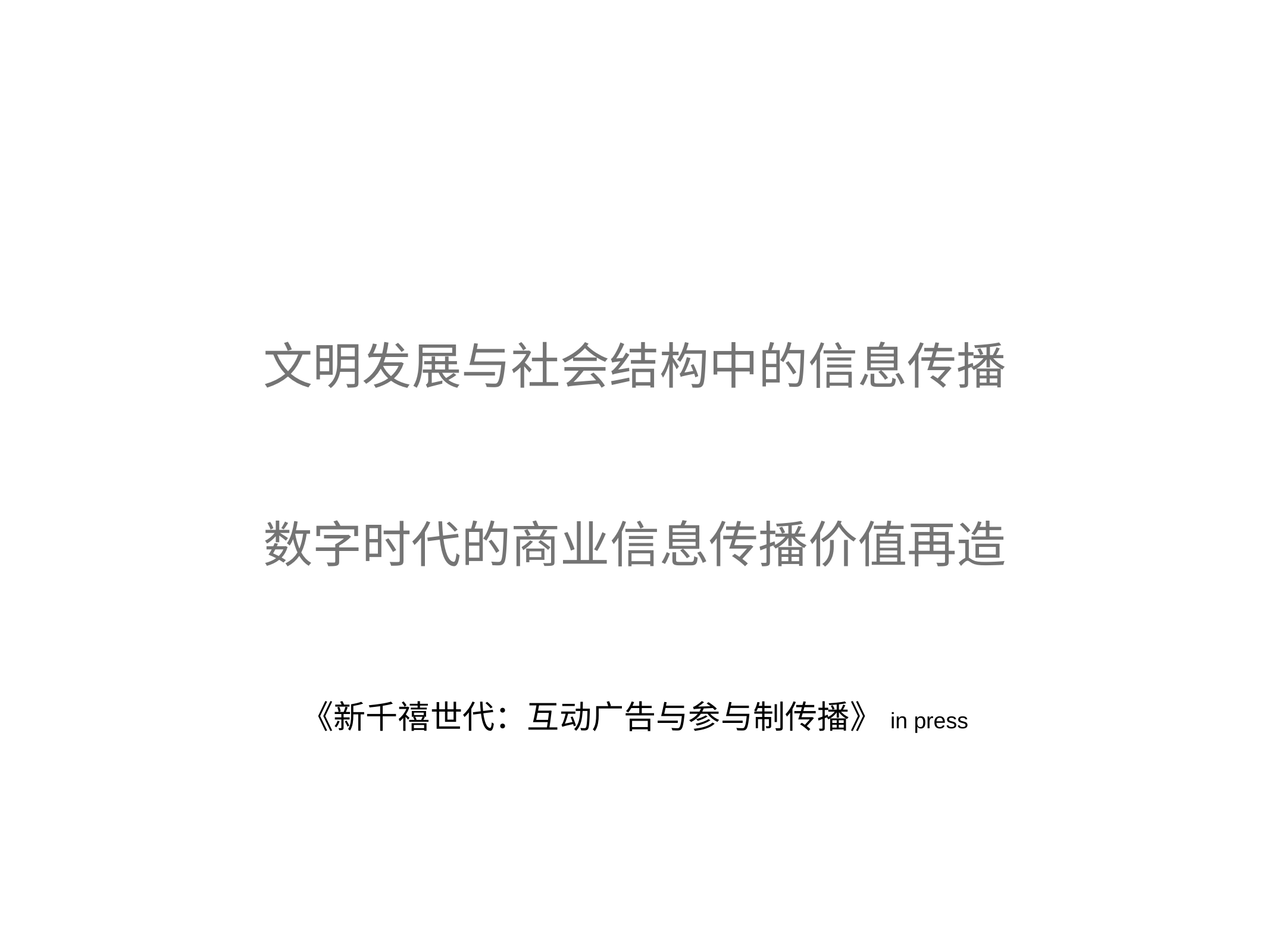

文明发展与社会结构中的信息传播

数字时代的商业信息传播价值再造
《新千禧世代：互动广告与参与制传播》in press